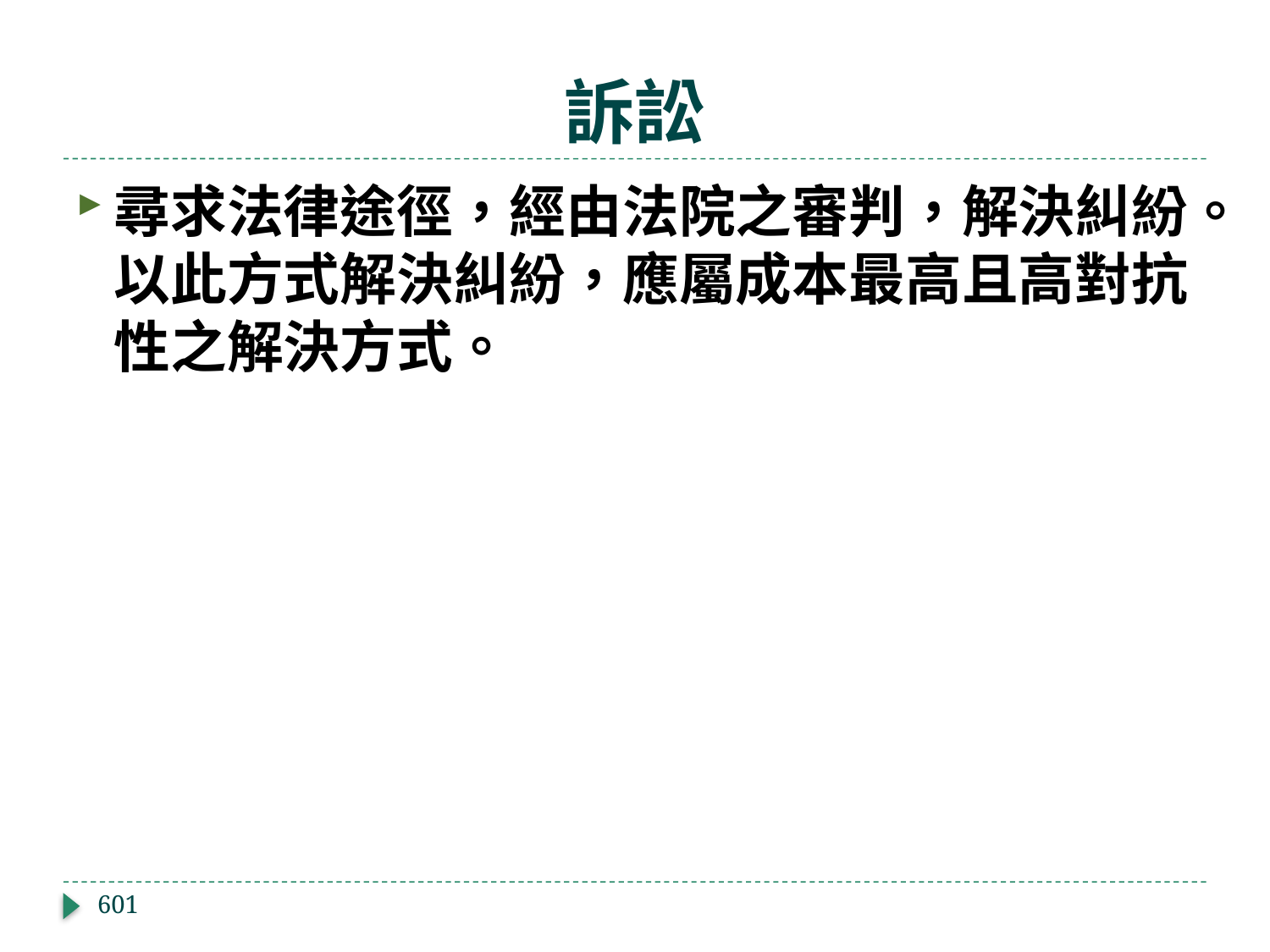

# 訴訟
尋求法律途徑，經由法院之審判，解決糾紛。以此方式解決糾紛，應屬成本最高且高對抗性之解決方式。
601